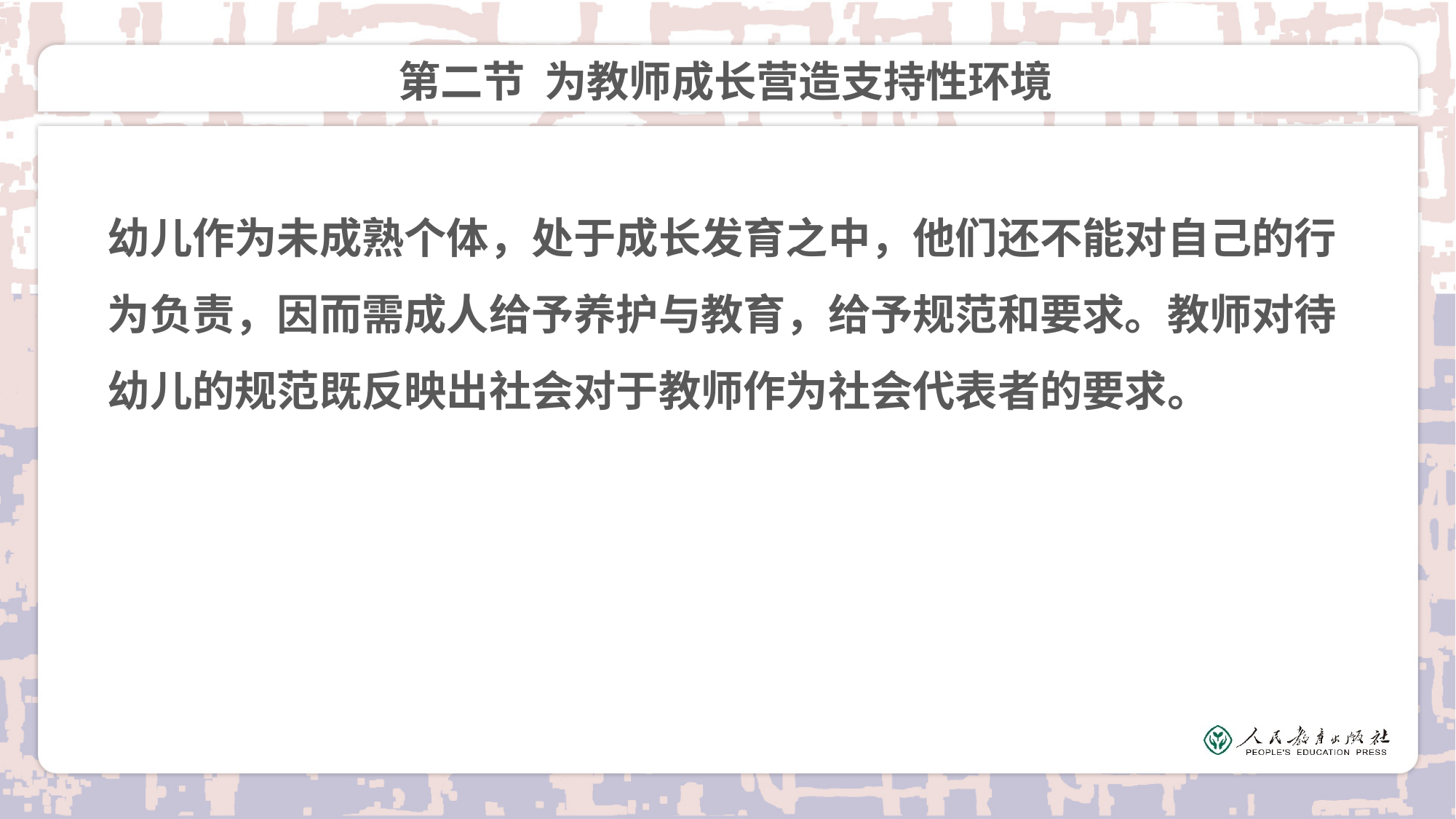

# 第二节  为教师成长营造支持性环境
幼儿作为未成熟个体，处于成长发育之中，他们还不能对自己的行为负责，因而需成人给予养护与教育，给予规范和要求。教师对待幼儿的规范既反映出社会对于教师作为社会代表者的要求。